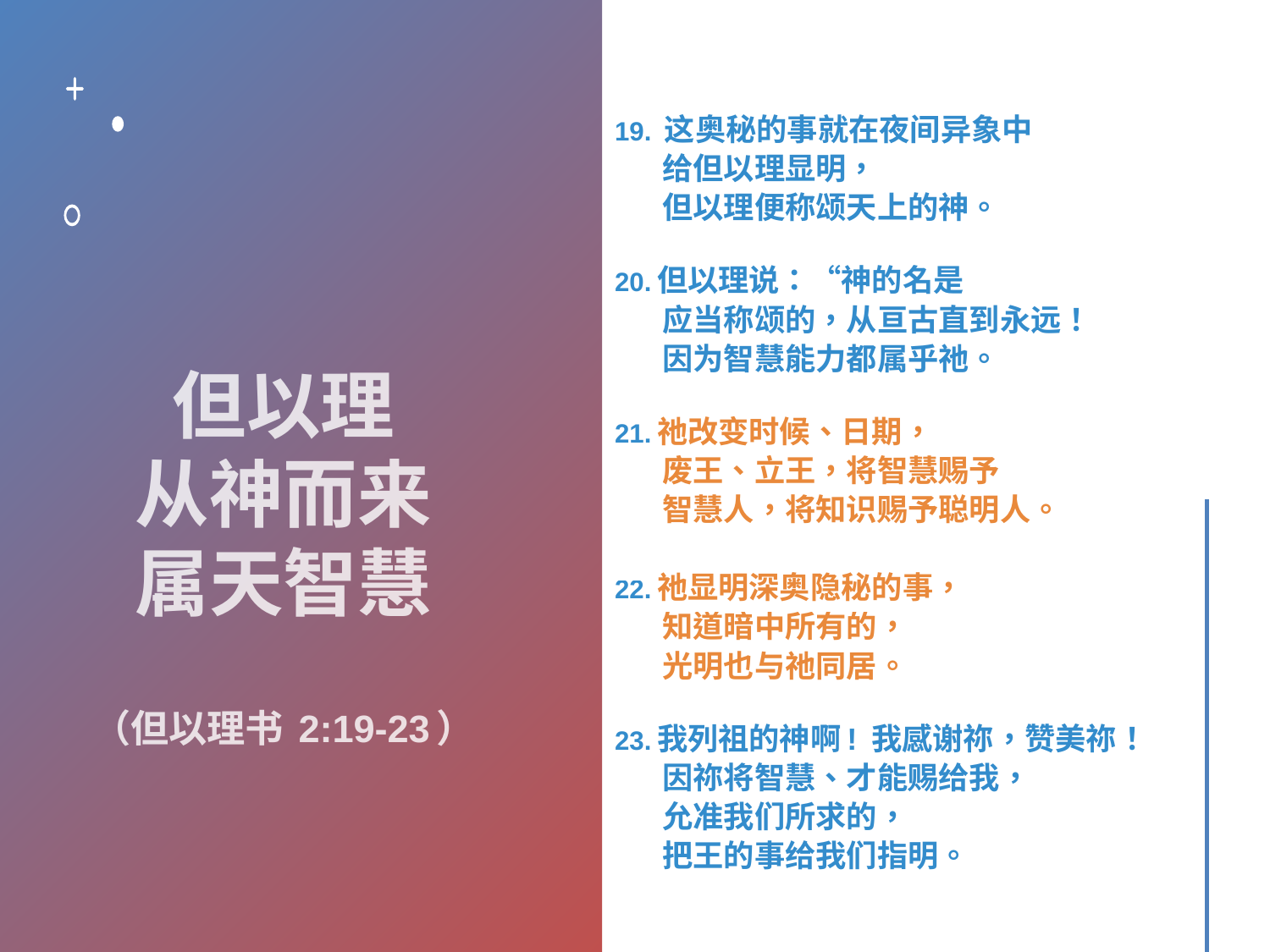

# 但以理 从神而来 属天智慧 （但以理书 2:19-23）

19.  这奥秘的事就在夜间异象中
      给但以理显明，
      但以理便称颂天上的神。

20. 但以理说：“神的名是
      应当称颂的，从亘古直到永远！
      因为智慧能力都属乎祂。

21. 祂改变时候、日期，
      废王、立王，将智慧赐予
      智慧人，将知识赐予聪明人。

22. 祂显明深奥隐秘的事，
      知道暗中所有的，
      光明也与祂同居。

23. 我列祖的神啊! 我感谢祢，赞美祢！
      因祢将智慧、才能赐给我，
      允准我们所求的，
      把王的事给我们指明。